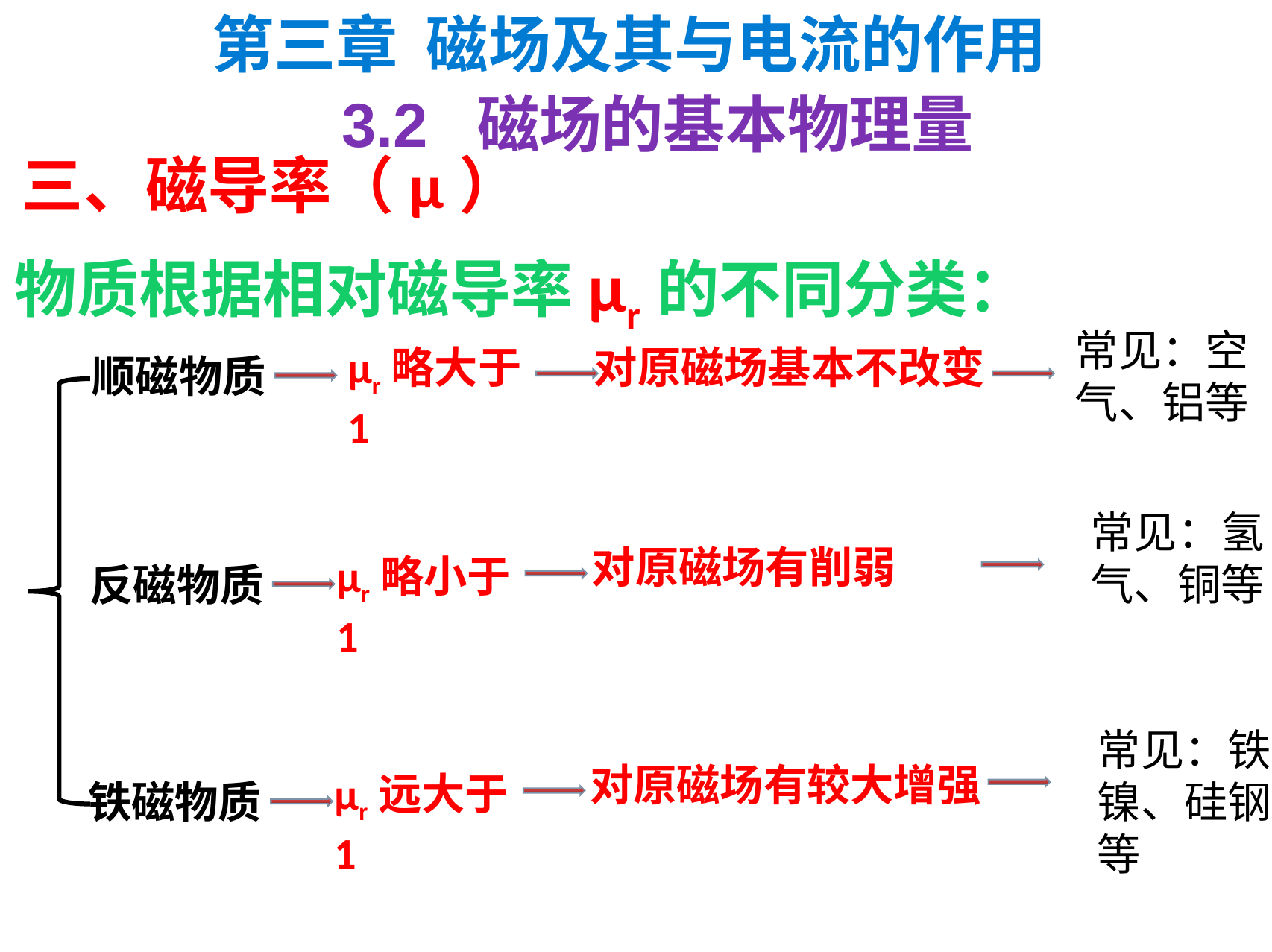

第三章  磁场及其与电流的作用

3.2  磁场的基本物理量
三、磁导率（μ）

物质根据相对磁导率μr的不同分类：
常见：空气、铝等
μr略大于1
对原磁场基本不改变
顺磁物质

常见：氢气、铜等
对原磁场有削弱
μr略小于1
反磁物质

常见：铁、镍、硅钢等
对原磁场有较大增强
μr远大于1
铁磁物质